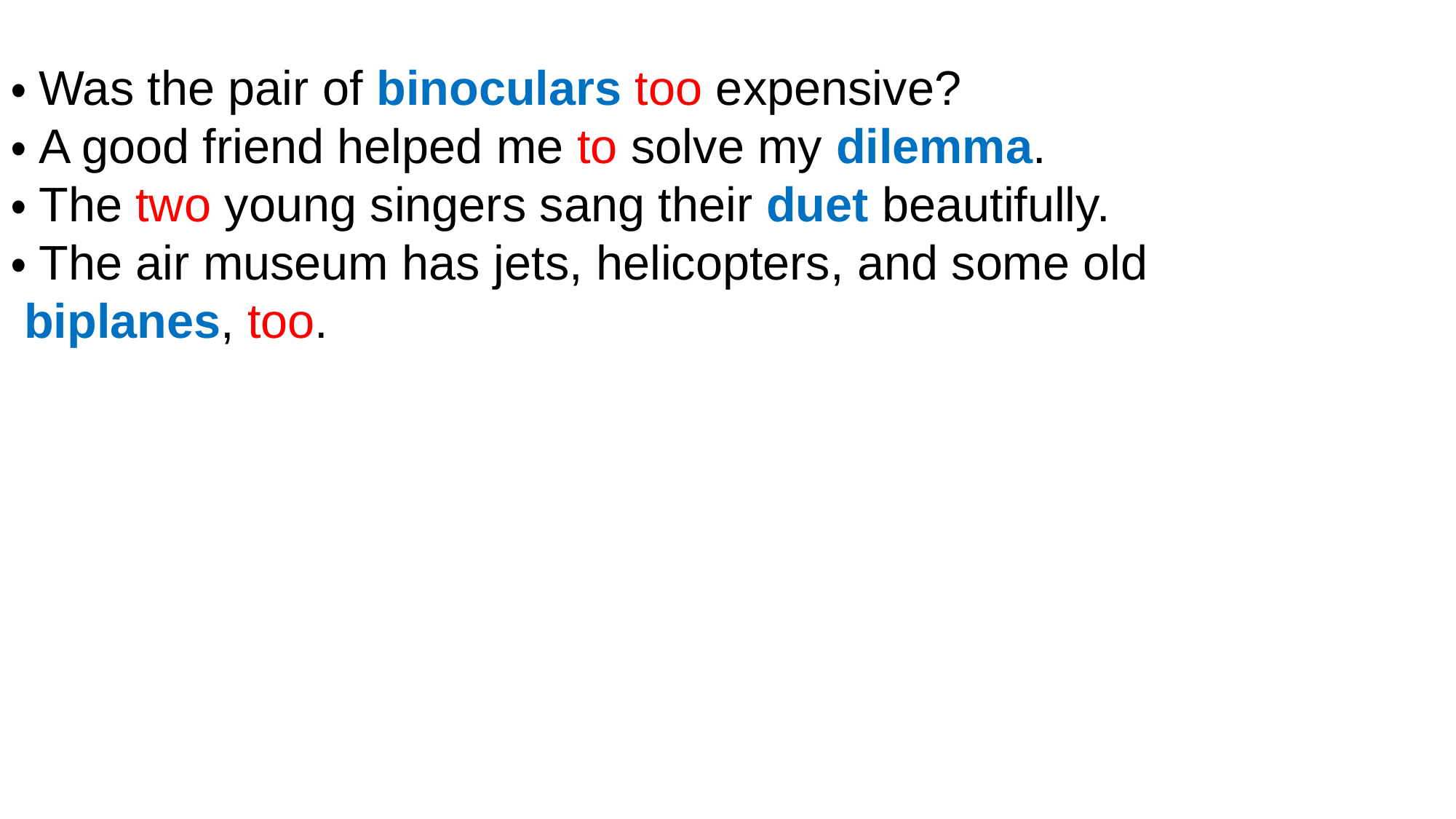

・Was the pair of binoculars too expensive?
・A good friend helped me to solve my dilemma.
・The two young singers sang their duet beautifully.
・The air museum has jets, helicopters, and some old
 biplanes, too.